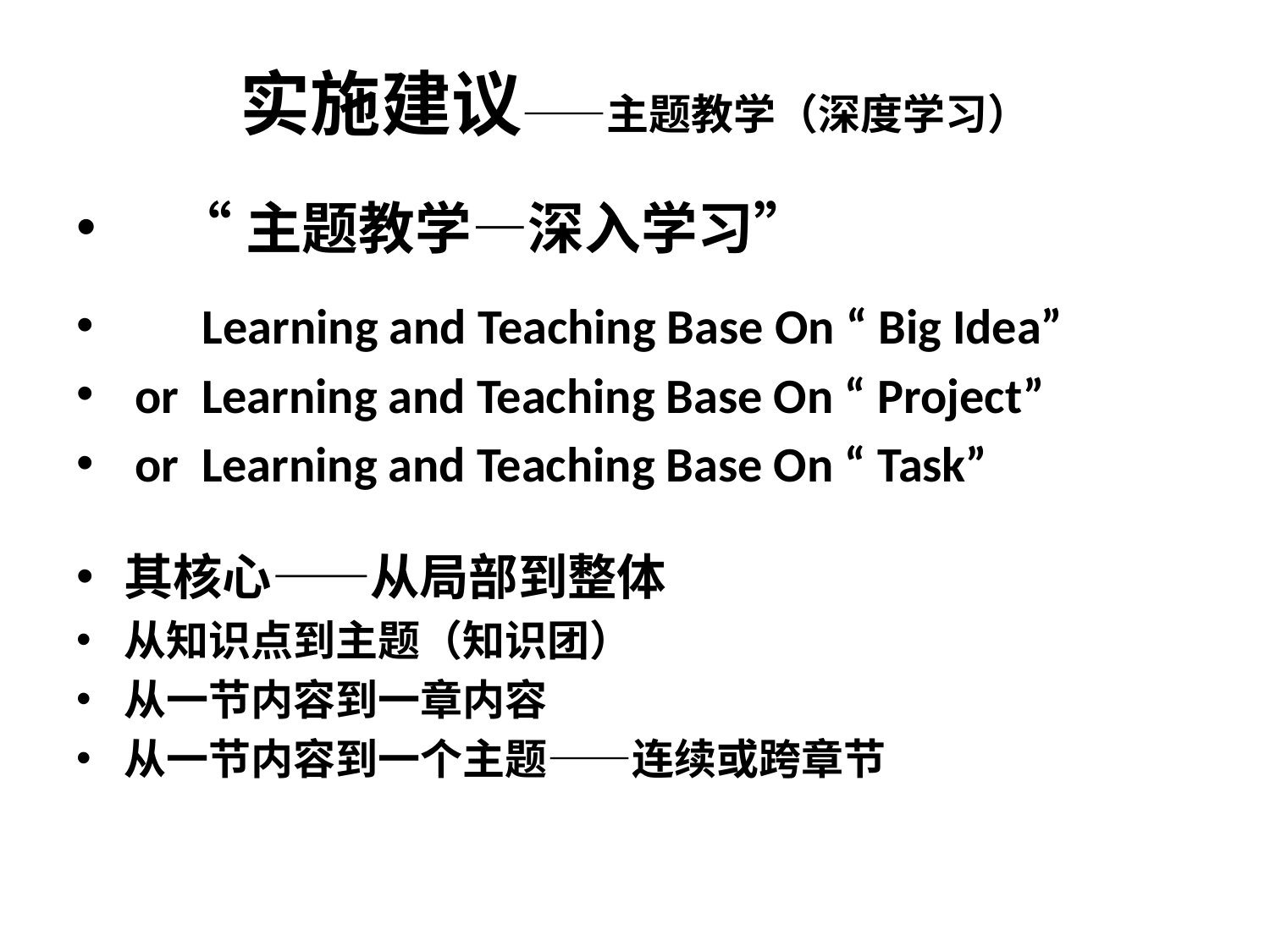

# 实施建议——主题教学（深度学习）
    “主题教学—深入学习”

       Learning and Teaching Base On “ Big Idea”
 or  Learning and Teaching Base On “ Project”
 or  Learning and Teaching Base On “ Task”

其核心——从局部到整体
从知识点到主题（知识团）
从一节内容到一章内容
从一节内容到一个主题——连续或跨章节